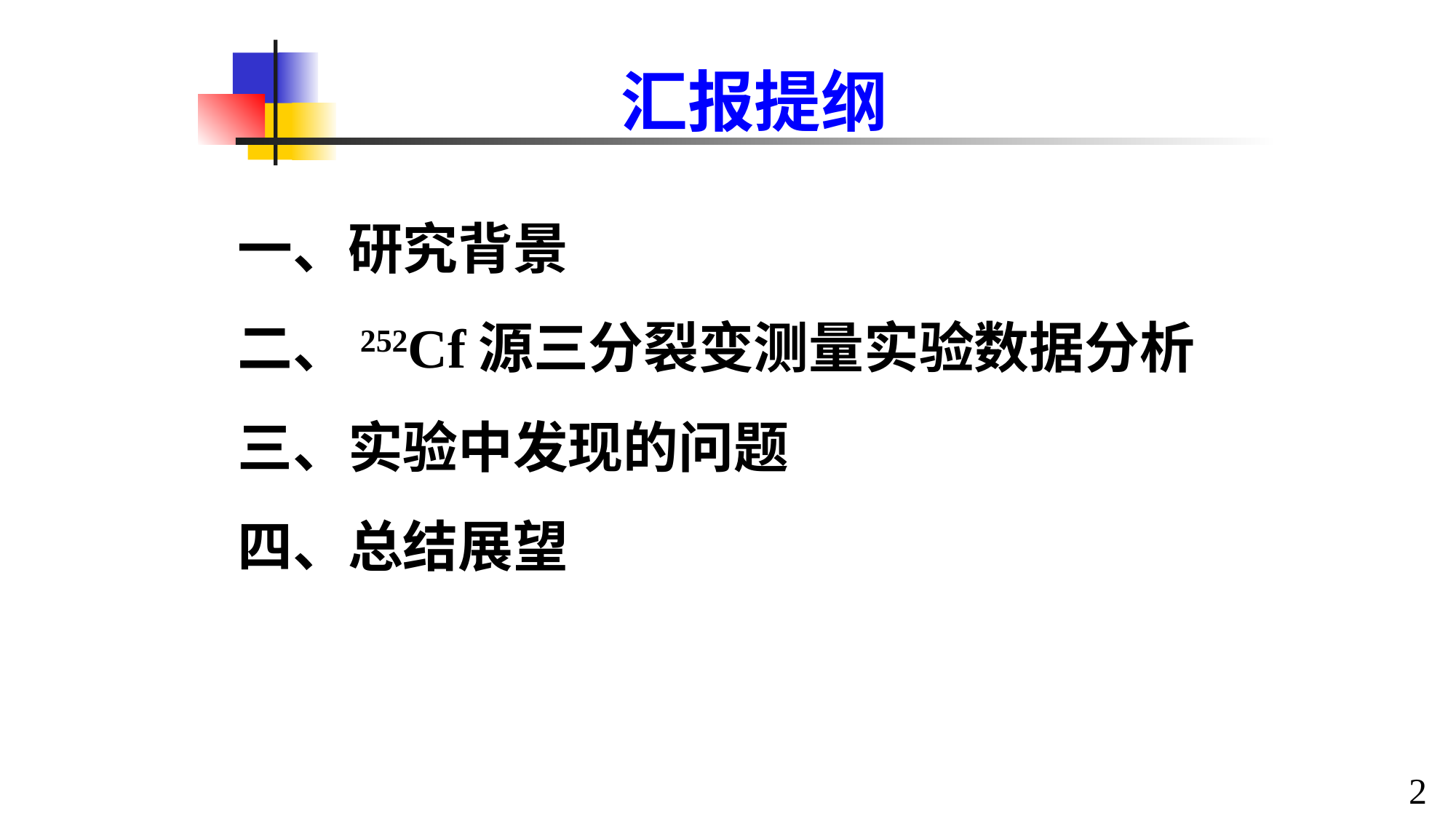

汇报提纲

一、研究背景
二、252Cf源三分裂变测量实验数据分析
三、实验中发现的问题
四、总结展望
2